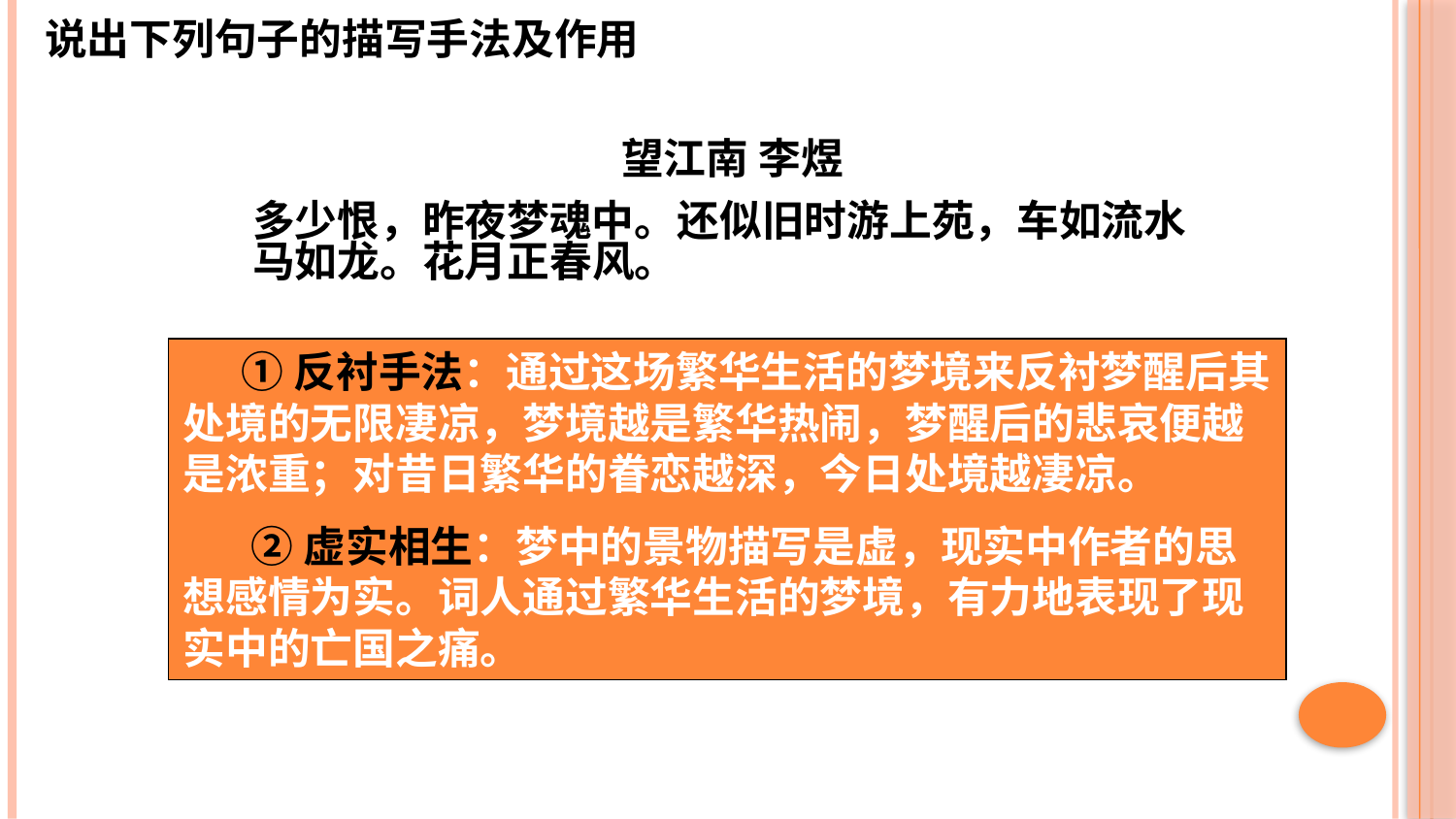

说出下列句子的描写手法及作用
望江南 李煜
多少恨，昨夜梦魂中。还似旧时游上苑，车如流水马如龙。花月正春风。
      ①反衬手法：通过这场繁华生活的梦境来反衬梦醒后其处境的无限凄凉，梦境越是繁华热闹，梦醒后的悲哀便越是浓重；对昔日繁华的眷恋越深，今日处境越凄凉。
       ②虚实相生：梦中的景物描写是虚，现实中作者的思想感情为实。词人通过繁华生活的梦境，有力地表现了现实中的亡国之痛。